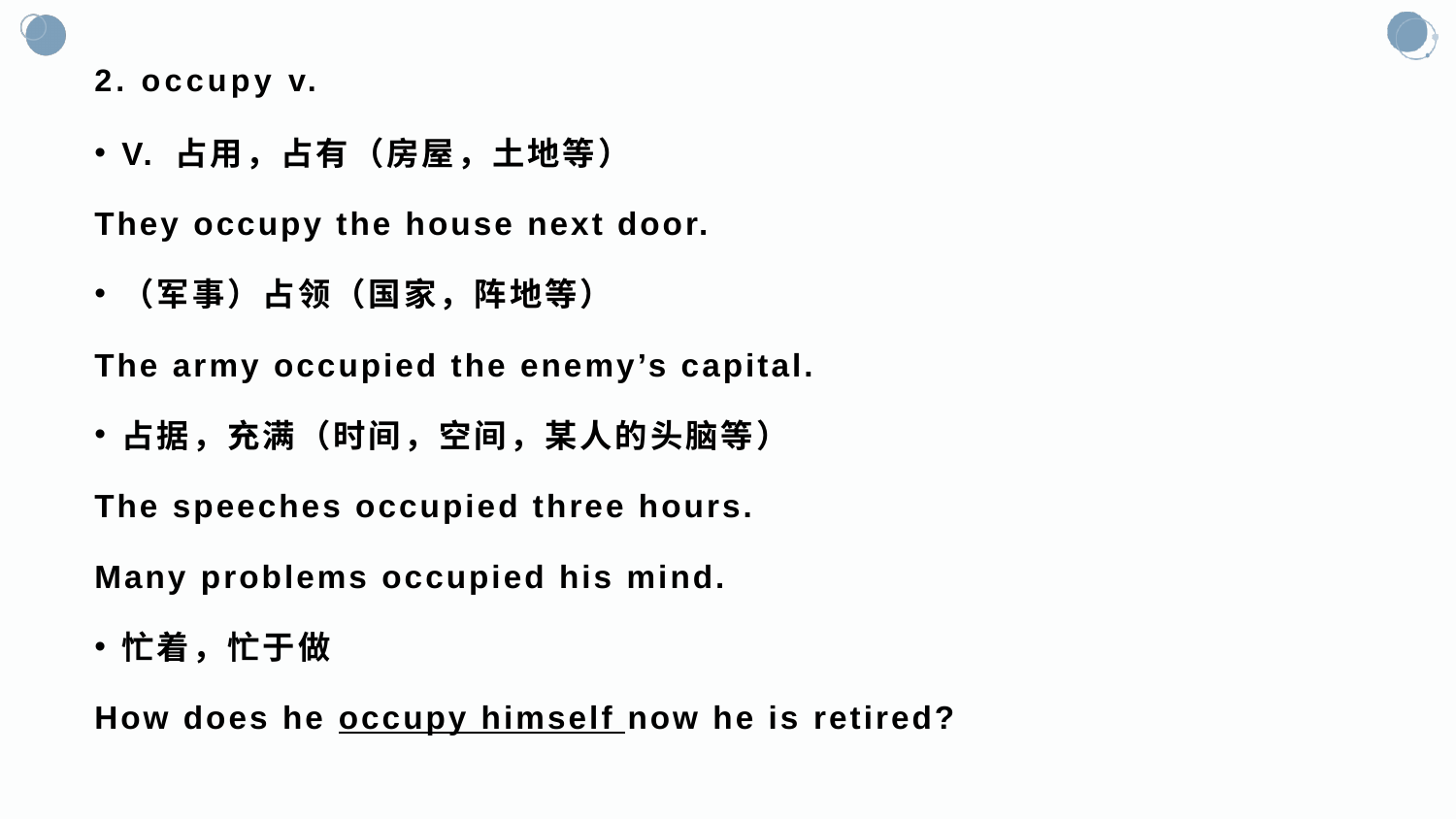

# 2. occupy v.
V. 占用，占有（房屋，土地等）
They occupy the house next door.
（军事）占领（国家，阵地等）
The army occupied the enemy’s capital.
占据，充满（时间，空间，某人的头脑等）
The speeches occupied three hours.
Many problems occupied his mind.
忙着，忙于做
How does he occupy himself now he is retired?